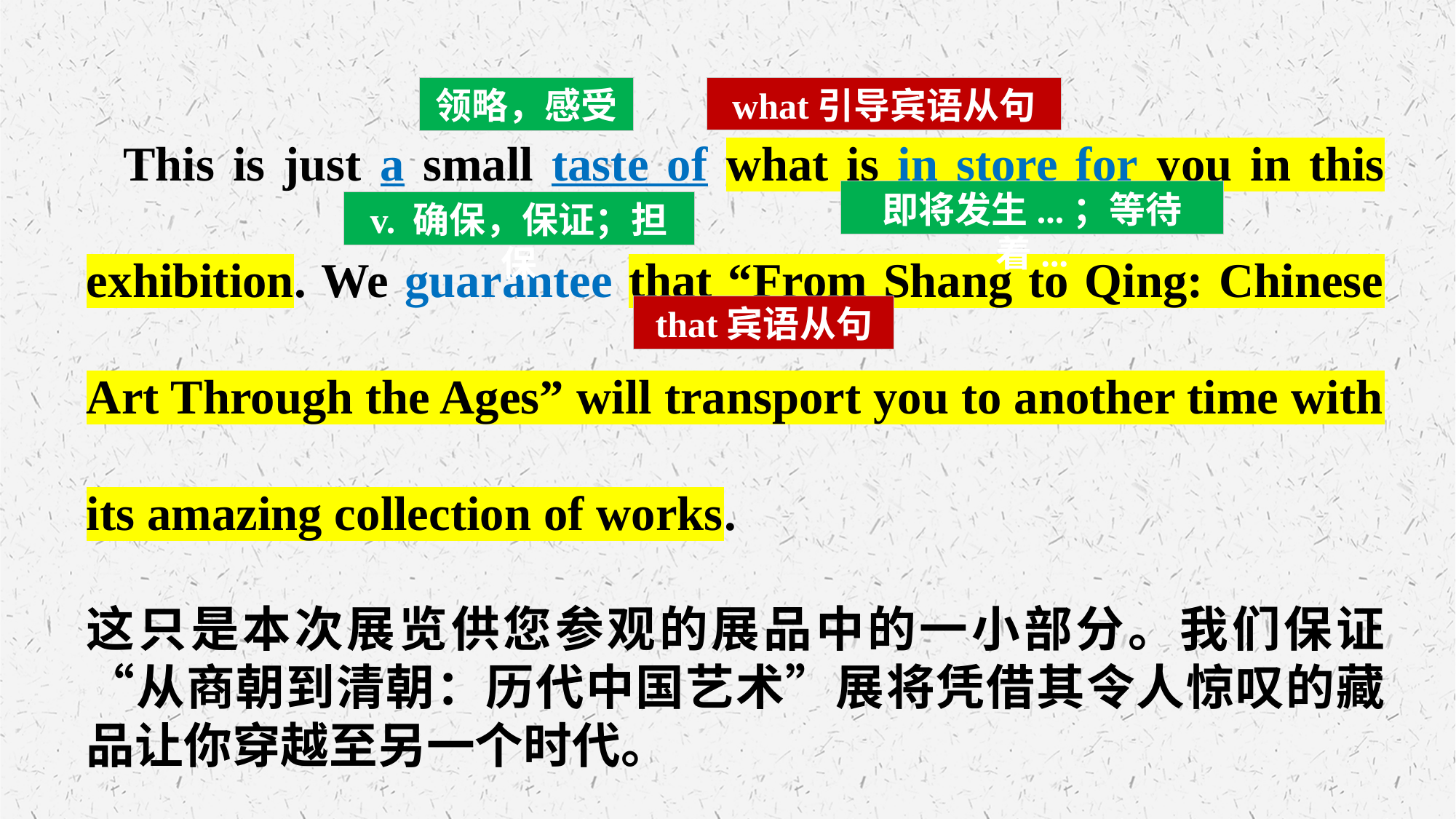

This is just a small taste of what is in store for you in this exhibition. We guarantee that “From Shang to Qing: Chinese Art Through the Ages” will transport you to another time with its amazing collection of works.

这只是本次展览供您参观的展品中的一小部分。我们保证“从商朝到清朝：历代中国艺术”展将凭借其令人惊叹的藏品让你穿越至另一个时代。
领略，感受
what引导宾语从句
即将发生...；等待着...
v. 确保，保证；担保
that宾语从句